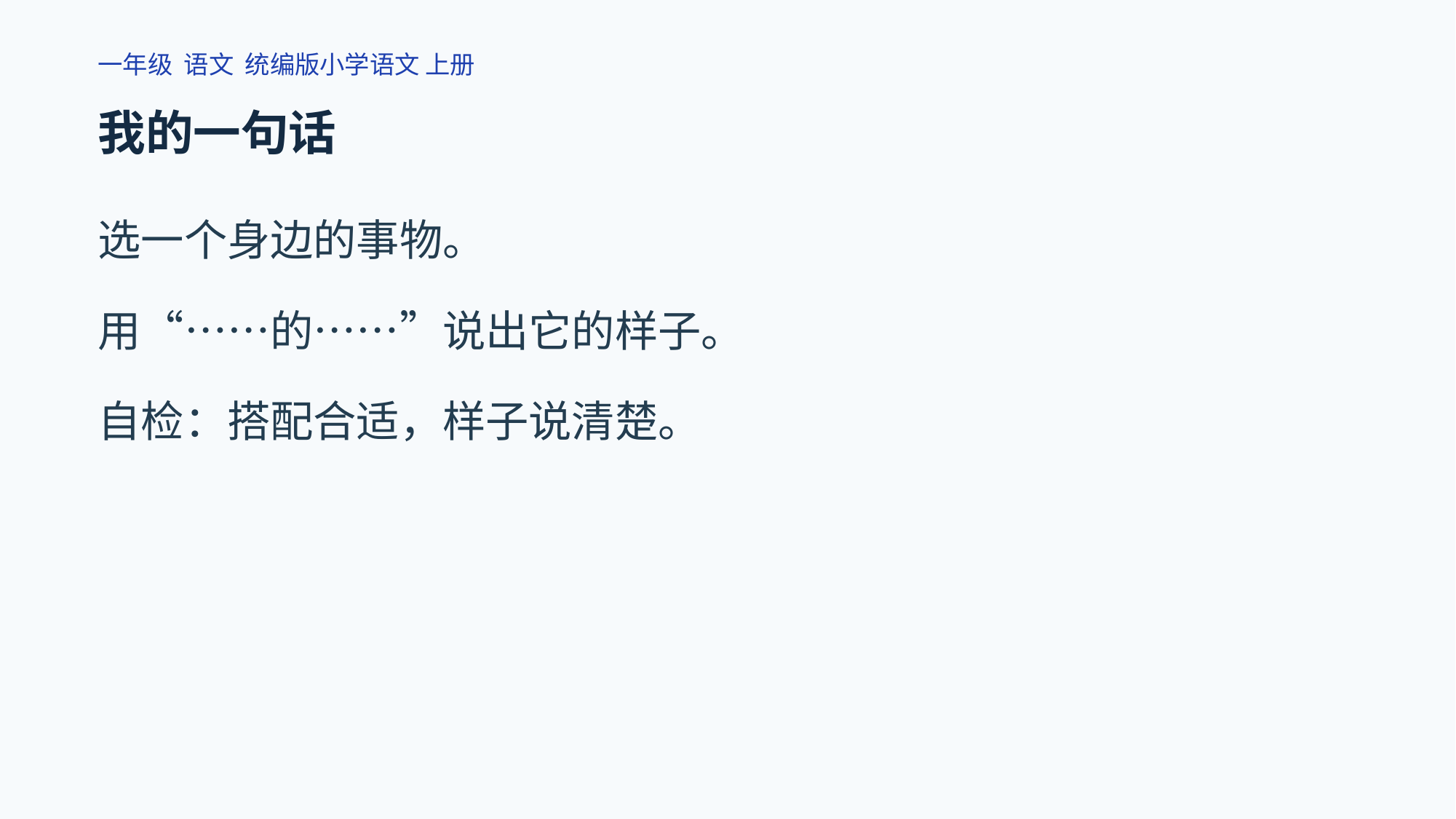

一年级  语文  统编版小学语文 上册
我的一句话
选一个身边的事物。
用“……的……”说出它的样子。
自检：搭配合适，样子说清楚。